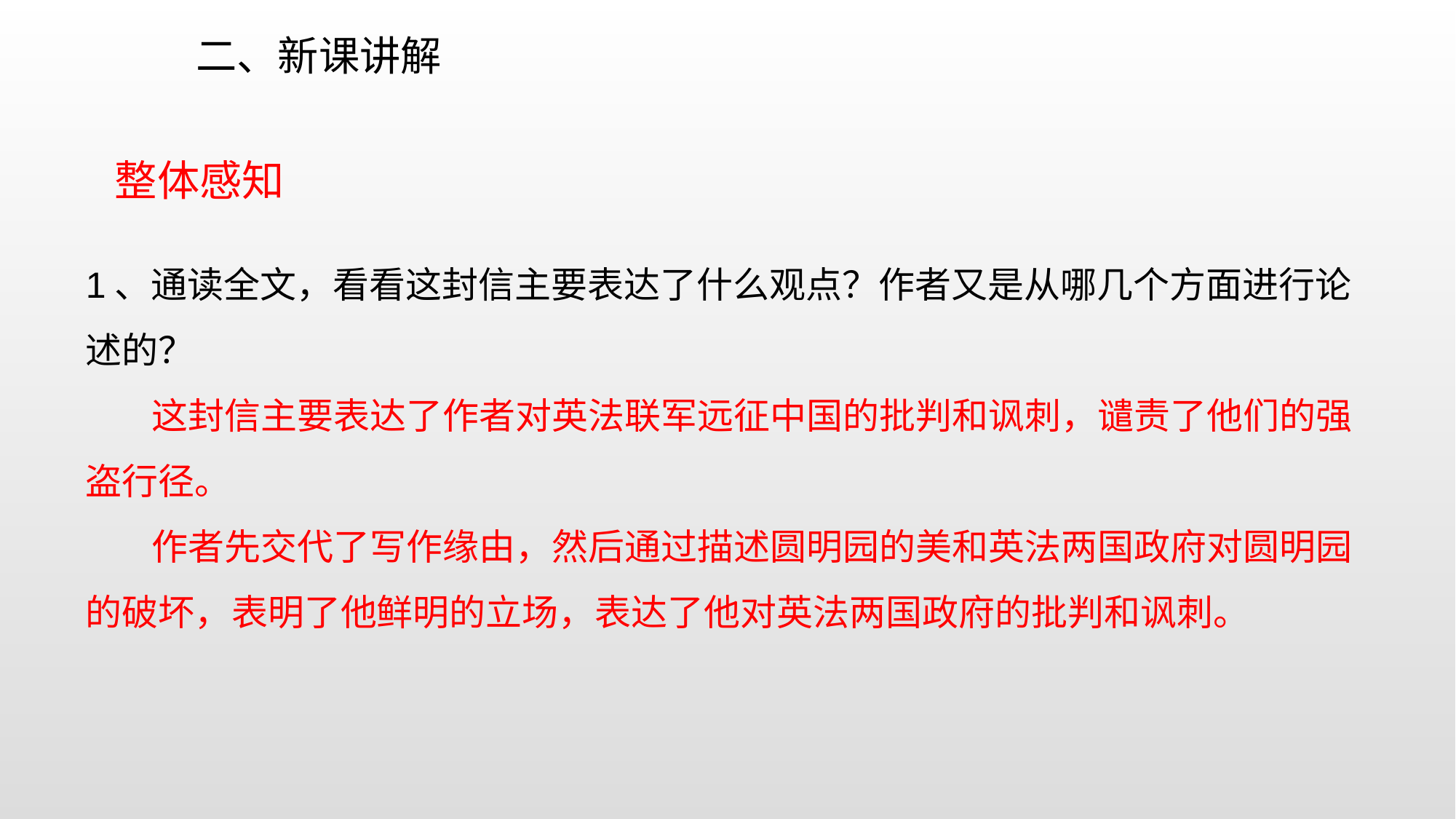

二、新课讲解

整体感知
1、通读全文，看看这封信主要表达了什么观点？作者又是从哪几个方面进行论述的？
       这封信主要表达了作者对英法联军远征中国的批判和讽刺，谴责了他们的强盗行径。
       作者先交代了写作缘由，然后通过描述圆明园的美和英法两国政府对圆明园的破坏，表明了他鲜明的立场，表达了他对英法两国政府的批判和讽刺。